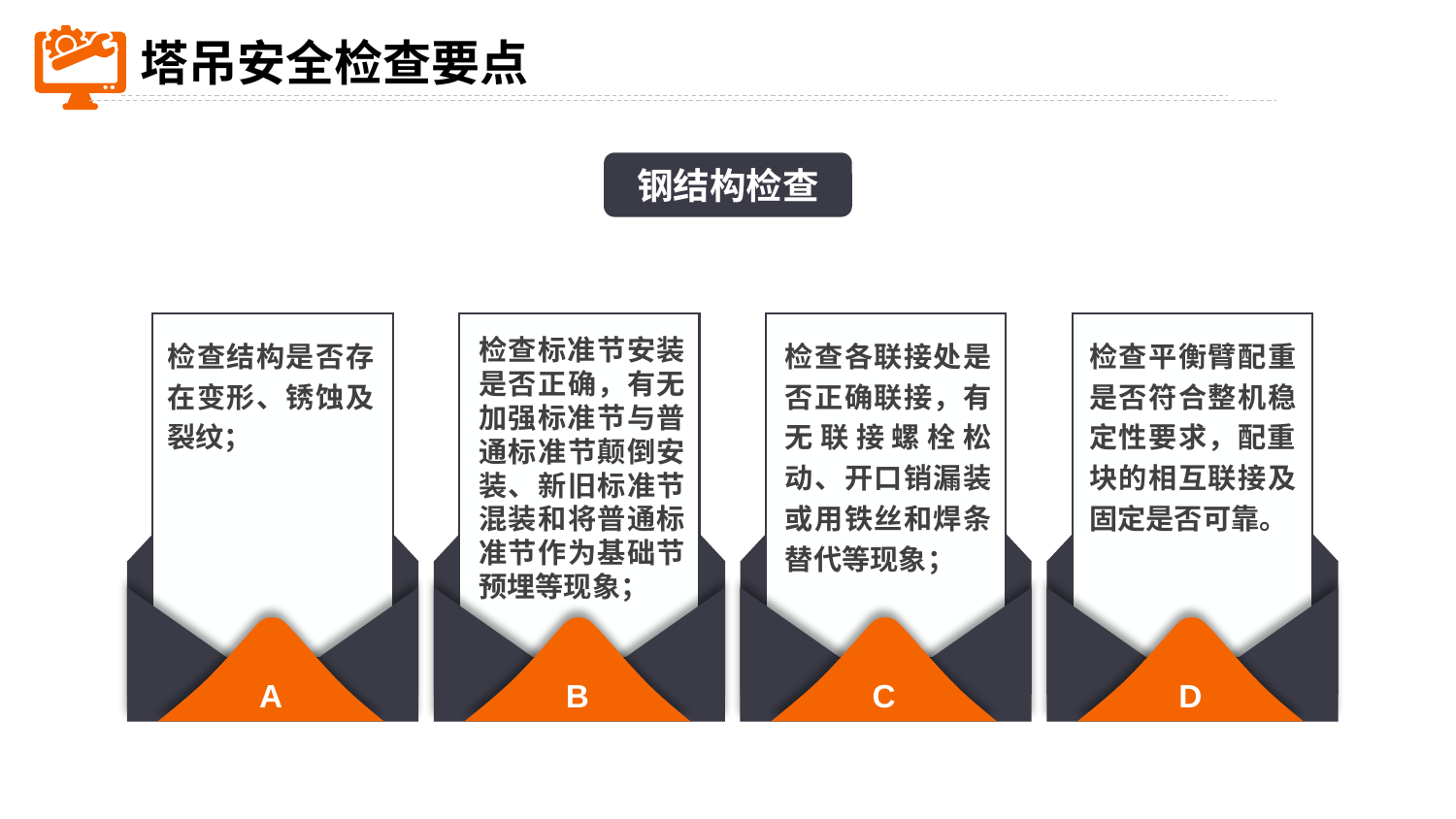

塔吊安全检查要点
钢结构检查

检查结构是否存在变形、锈蚀及裂纹；
检查标准节安装是否正确，有无加强标准节与普通标准节颠倒安装、新旧标准节混装和将普通标准节作为基础节预埋等现象；
检查各联接处是否正确联接，有无联接螺栓松动、开口销漏装或用铁丝和焊条替代等现象；
检查平衡臂配重是否符合整机稳定性要求，配重块的相互联接及固定是否可靠。

A
B
C
D